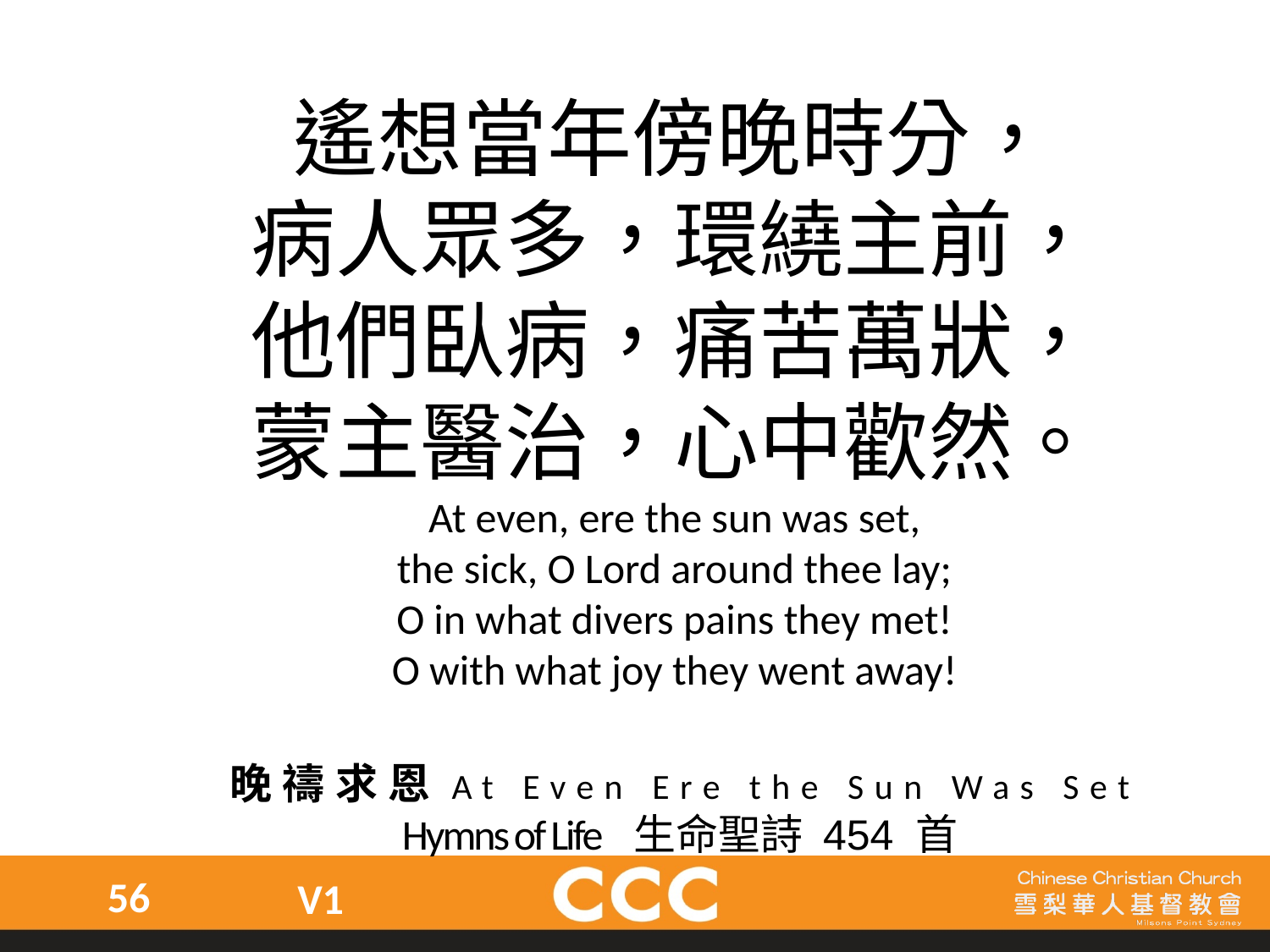

遙想當年傍晚時分，
病人眾多，環繞主前，
他們臥病，痛苦萬狀，
蒙主醫治，心中歡然。
At even, ere the sun was set,
the sick, O Lord around thee lay;
O in what divers pains they met!
O with what joy they went away!
晚禱求恩At Even Ere the Sun Was Set
Hymns of Life   生命聖詩 454 首
56
V1